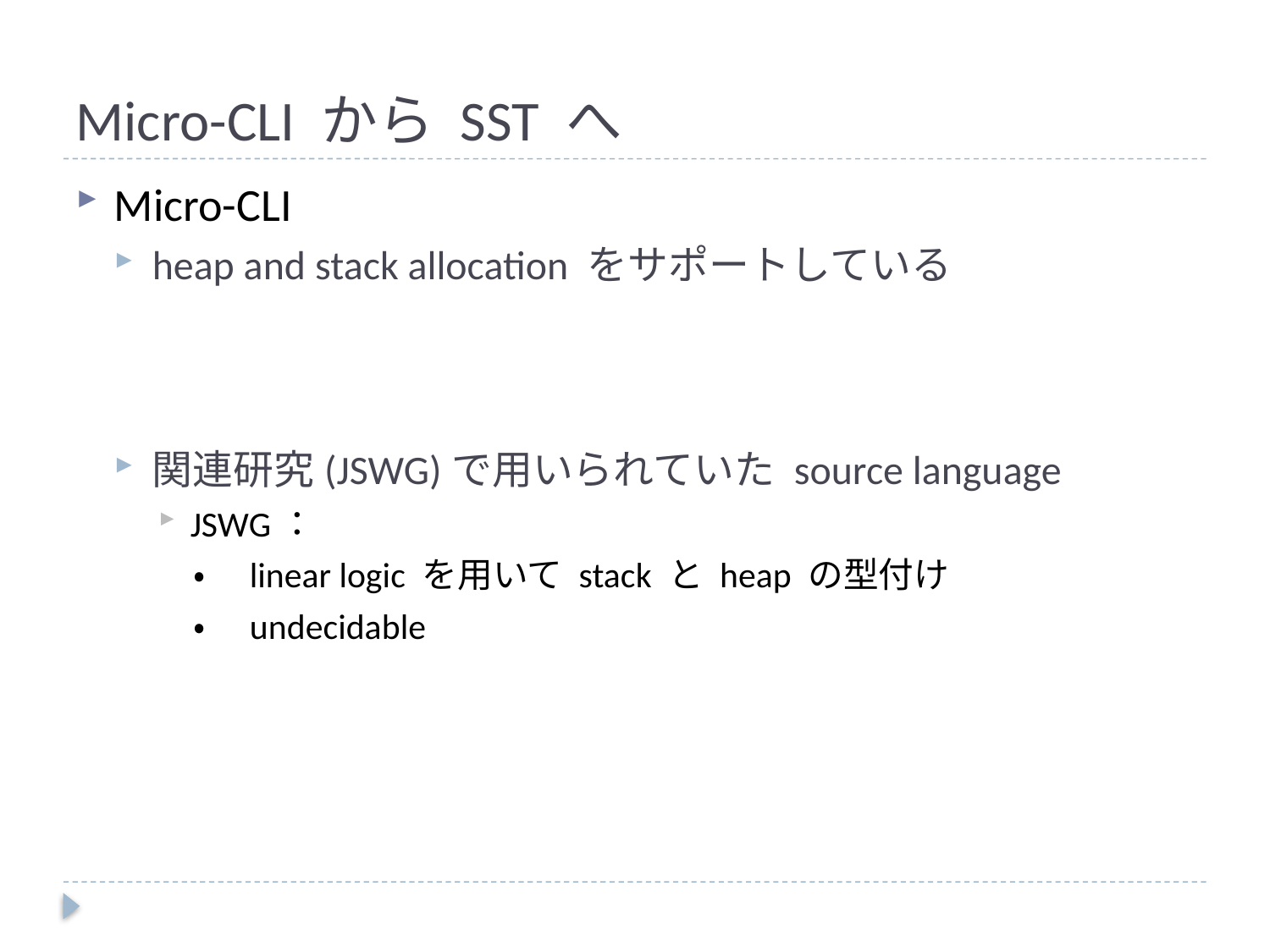

# Micro-CLI から SST へ
Micro-CLI
heap and stack allocation をサポートしている

関連研究(JSWG)で用いられていた source language
JSWG：
　・　linear logic を用いて stack と heap の型付け
　・　undecidable